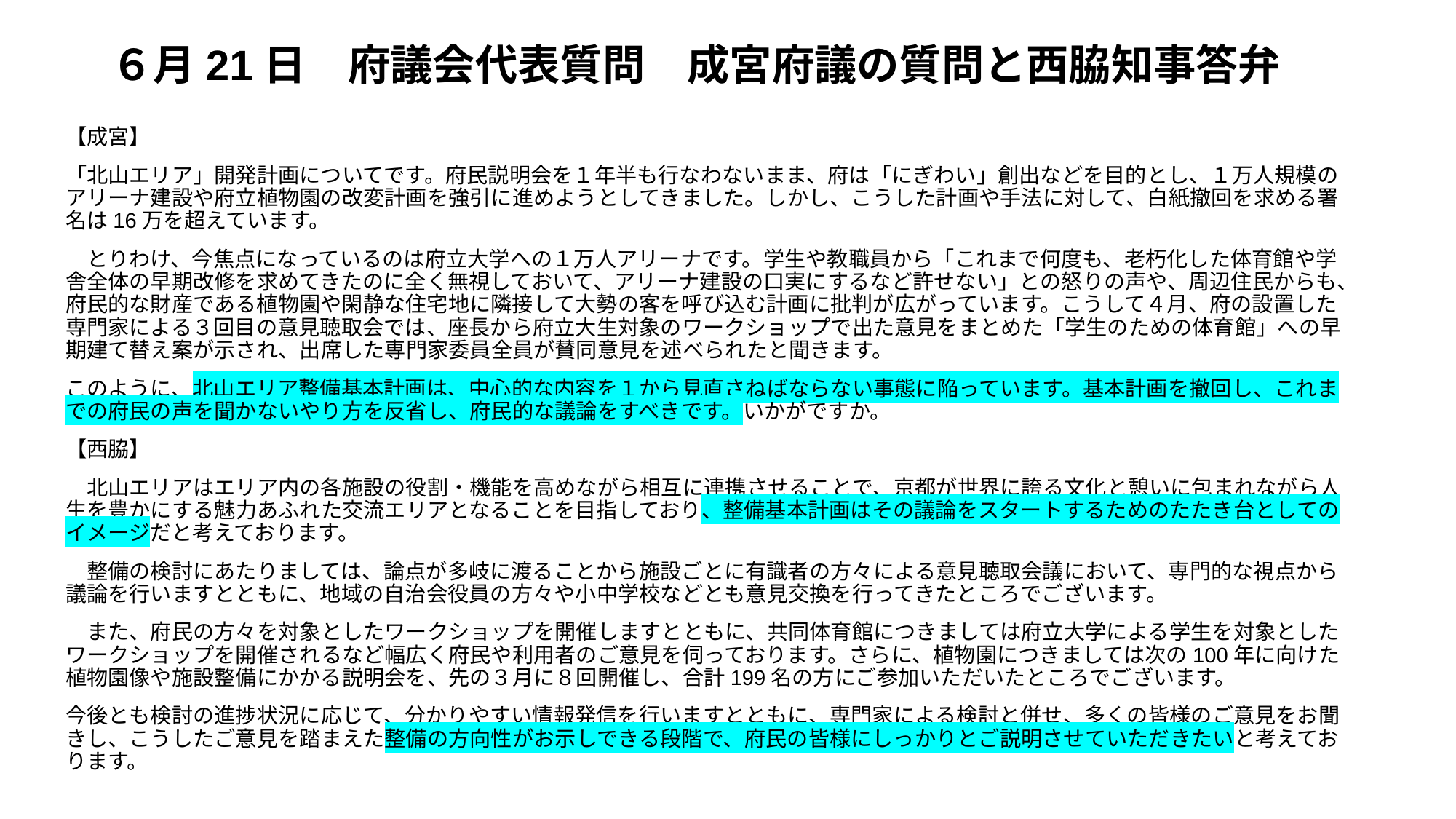

# ６月21日　府議会代表質問　成宮府議の質問と西脇知事答弁
【成宮】
「北山エリア」開発計画についてです。府民説明会を１年半も行なわないまま、府は「にぎわい」創出などを目的とし、１万人規模のアリーナ建設や府立植物園の改変計画を強引に進めようとしてきました。しかし、こうした計画や手法に対して、白紙撤回を求める署名は16万を超えています。
　とりわけ、今焦点になっているのは府立大学への１万人アリーナです。学生や教職員から「これまで何度も、老朽化した体育館や学舎全体の早期改修を求めてきたのに全く無視しておいて、アリーナ建設の口実にするなど許せない」との怒りの声や、周辺住民からも、府民的な財産である植物園や閑静な住宅地に隣接して大勢の客を呼び込む計画に批判が広がっています。こうして４月、府の設置した専門家による３回目の意見聴取会では、座長から府立大生対象のワークショップで出た意見をまとめた「学生のための体育館」への早期建て替え案が示され、出席した専門家委員全員が賛同意見を述べられたと聞きます。
このように、北山エリア整備基本計画は、中心的な内容を１から見直さねばならない事態に陥っています。基本計画を撤回し、これまでの府民の声を聞かないやり方を反省し、府民的な議論をすべきです。いかがですか。
【西脇】
　北山エリアはエリア内の各施設の役割・機能を高めながら相互に連携させることで、京都が世界に誇る文化と憩いに包まれながら人生を豊かにする魅力あふれた交流エリアとなることを目指しており、整備基本計画はその議論をスタートするためのたたき台としてのイメージだと考えております。
　整備の検討にあたりましては、論点が多岐に渡ることから施設ごとに有識者の方々による意見聴取会議において、専門的な視点から議論を行いますとともに、地域の自治会役員の方々や小中学校などとも意見交換を行ってきたところでございます。
　また、府民の方々を対象としたワークショップを開催しますとともに、共同体育館につきましては府立大学による学生を対象としたワークショップを開催されるなど幅広く府民や利用者のご意見を伺っております。さらに、植物園につきましては次の100年に向けた植物園像や施設整備にかかる説明会を、先の３月に８回開催し、合計199名の方にご参加いただいたところでございます。
今後とも検討の進捗状況に応じて、分かりやすい情報発信を行いますとともに、専門家による検討と併せ、多くの皆様のご意見をお聞きし、こうしたご意見を踏まえた整備の方向性がお示しできる段階で、府民の皆様にしっかりとご説明させていただきたいと考えております。